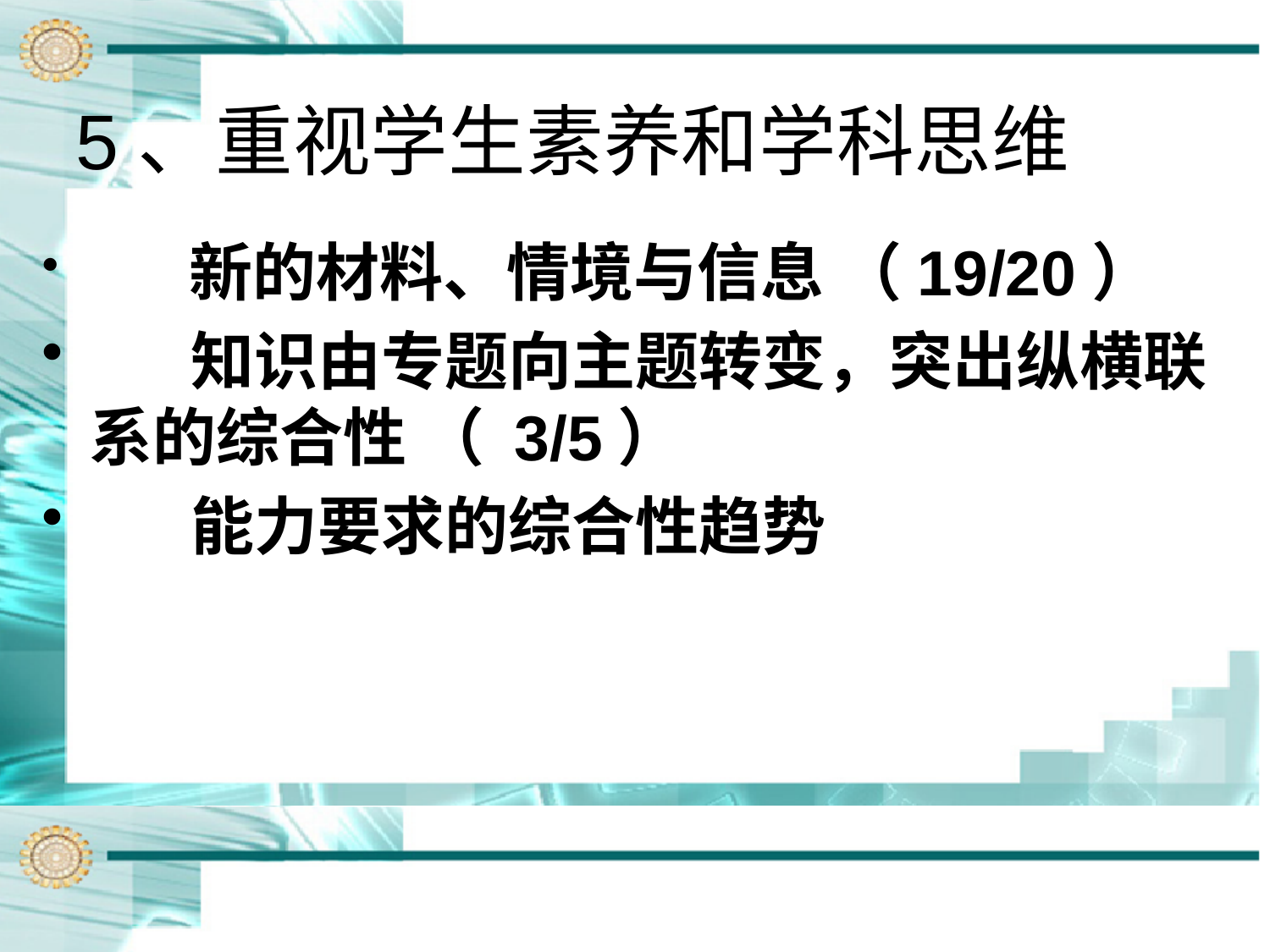

5、重视学生素养和学科思维
        新的材料、情境与信息 （19/20）
      知识由专题向主题转变，突出纵横联系的综合性 （ 3/5）
      能力要求的综合性趋势